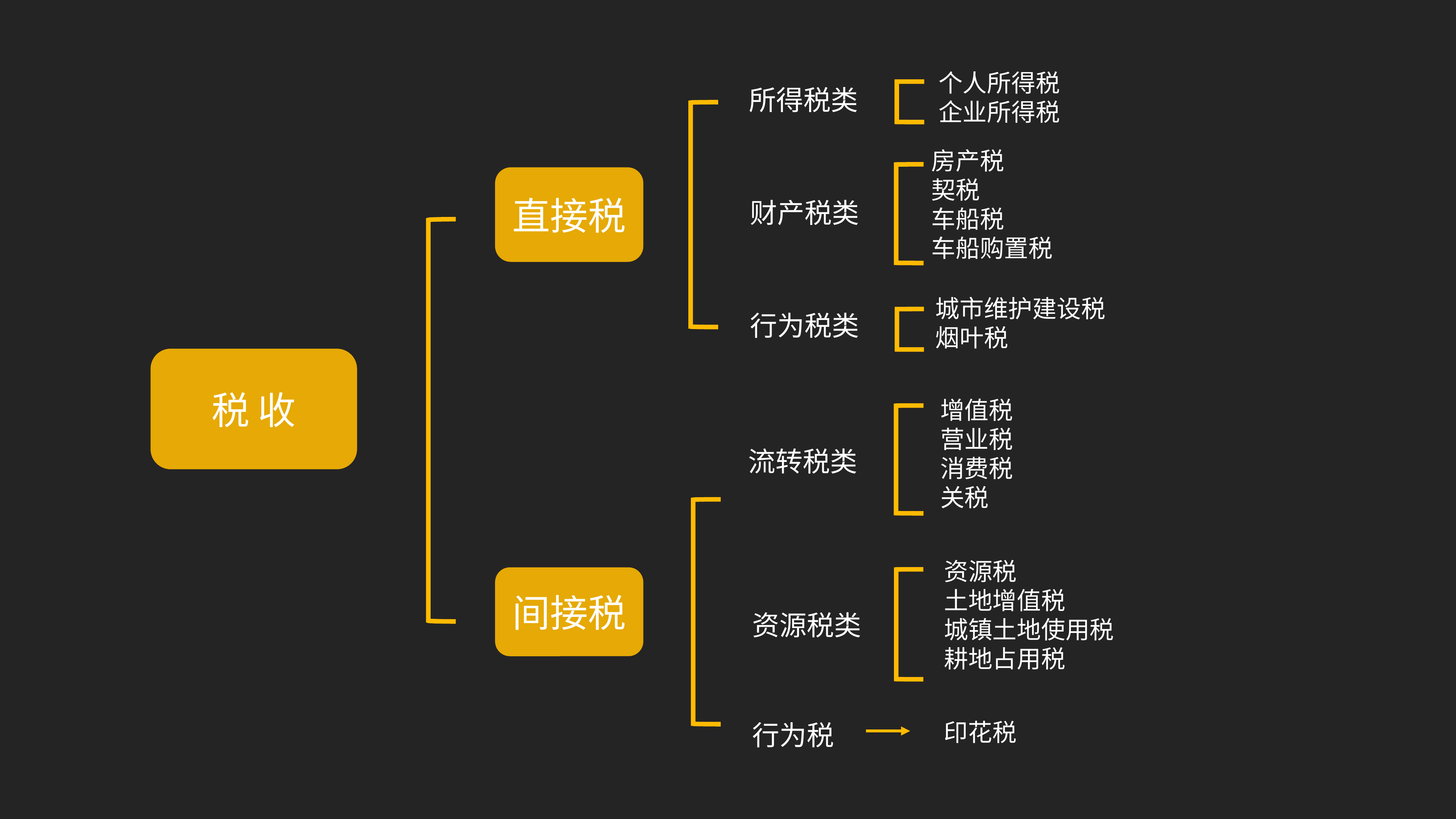

个人所得税
 企业所得税
 所得税类

房产税
契税
车船税
车船购置税

直接税
 财产税类

城市维护建设税
烟叶税
 行为税类

税 收
增值税
营业税
消费税
关税

流转税类

资源税
土地增值税
城镇土地使用税
耕地占用税
间接税

资源税类
印花税
行为税